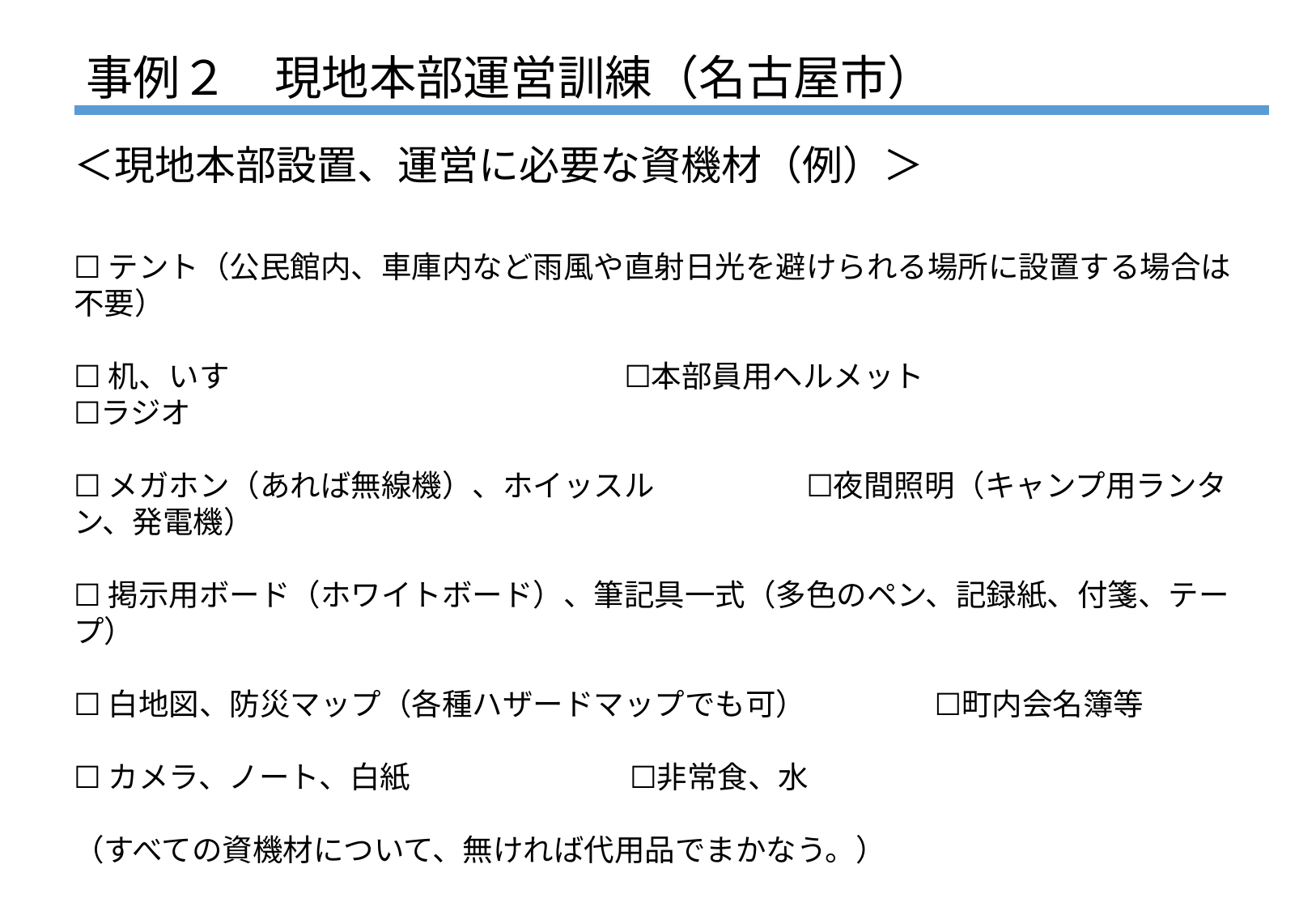

# 事例２　現地本部運営訓練（名古屋市）
＜現地本部設置、運営に必要な資機材（例）＞
☐テント（公民館内、車庫内など雨風や直射日光を避けられる場所に設置する場合は不要）

☐机、いす　　　　　　　　　　　　　☐本部員用ヘルメット　　　　　　　　　　 ☐ラジオ

☐メガホン（あれば無線機）、ホイッスル　　　　　☐夜間照明（キャンプ用ランタン、発電機）

☐掲示用ボード（ホワイトボード）、筆記具一式（多色のペン、記録紙、付箋、テープ）

☐白地図、防災マップ（各種ハザードマップでも可）　　　　 ☐町内会名簿等

☐カメラ、ノート、白紙　　　　　　　 ☐非常食、水

（すべての資機材について、無ければ代用品でまかなう。）